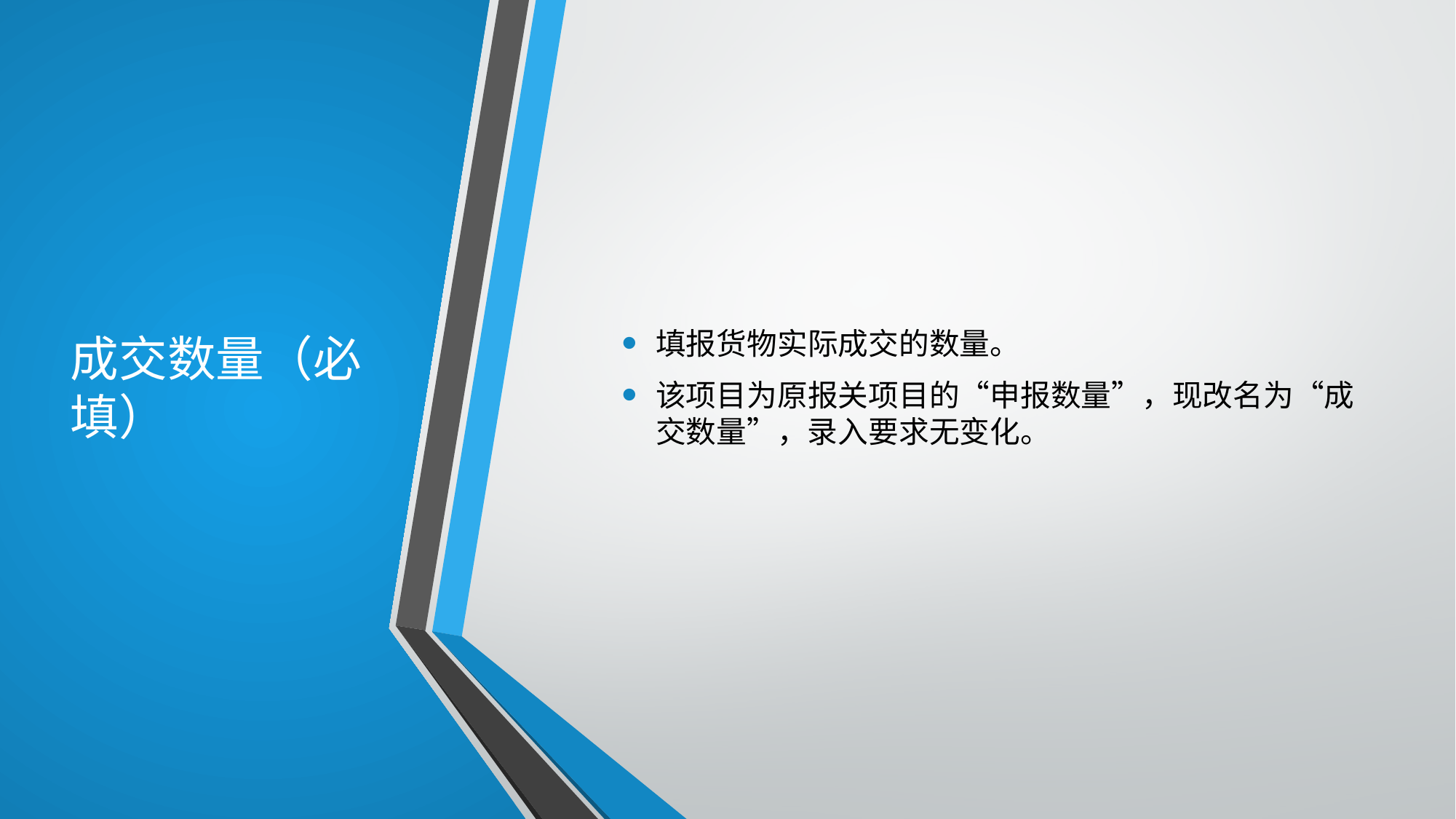

# 成交数量（必填）
填报货物实际成交的数量。
该项目为原报关项目的“申报数量”，现改名为“成交数量”，录入要求无变化。